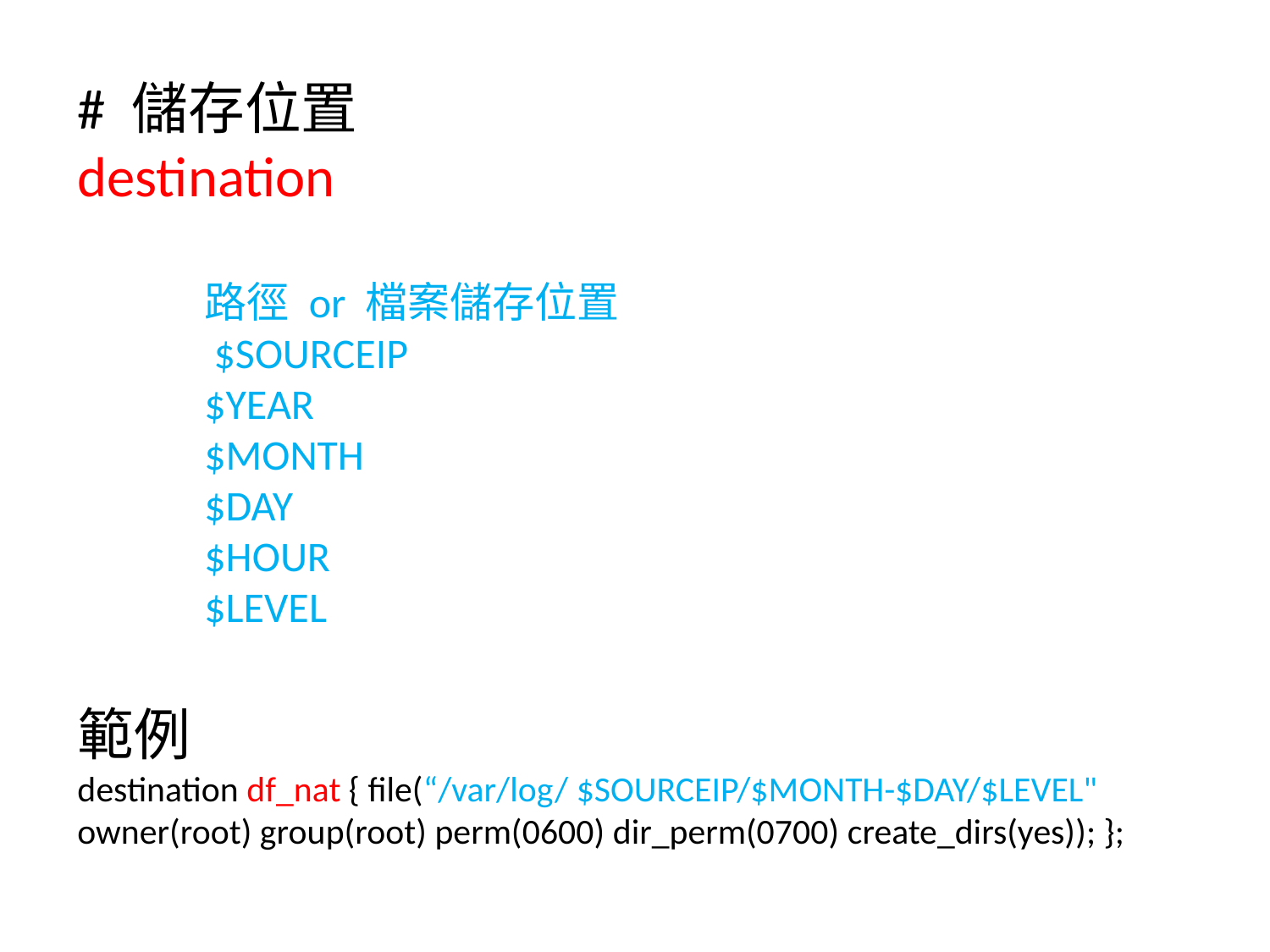

# 儲存位置
destination

	路徑 or 檔案儲存位置
	 $SOURCEIP
	$YEAR
	$MONTH
	$DAY
	$HOUR
	$LEVEL

範例
destination df_nat { file(“/var/log/ $SOURCEIP/$MONTH-$DAY/$LEVEL" owner(root) group(root) perm(0600) dir_perm(0700) create_dirs(yes)); };